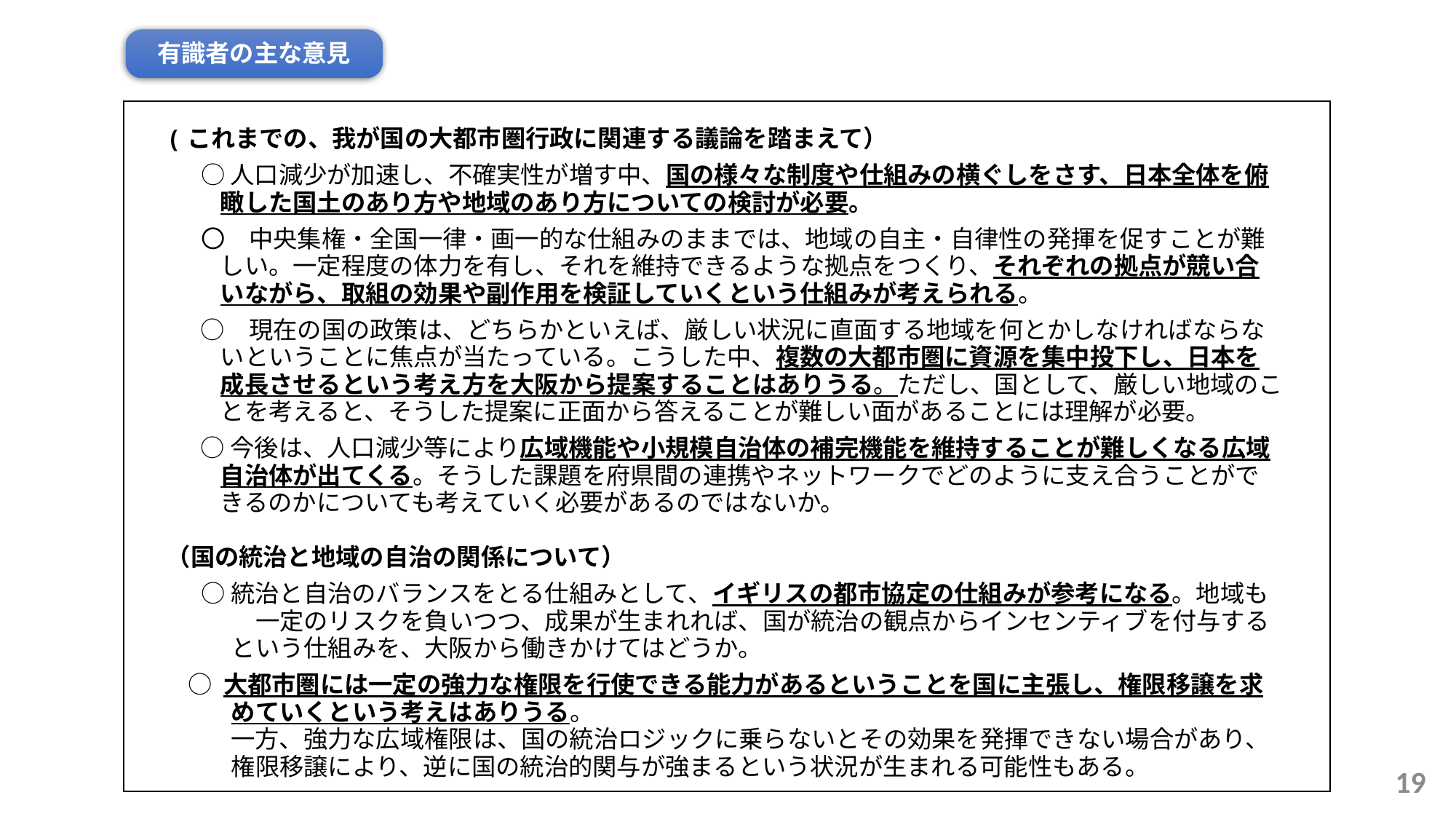

有識者の主な意見

(これまでの、我が国の大都市圏行政に関連する議論を踏まえて）
　○ 人口減少が加速し、不確実性が増す中、国の様々な制度や仕組みの横ぐしをさす、日本全体を俯瞰した国土のあり方や地域のあり方についての検討が必要。
　〇　中央集権・全国一律・画一的な仕組みのままでは、地域の自主・自律性の発揮を促すことが難しい。一定程度の体力を有し、それを維持できるような拠点をつくり、それぞれの拠点が競い合いながら、取組の効果や副作用を検証していくという仕組みが考えられる。
　○　現在の国の政策は、どちらかといえば、厳しい状況に直面する地域を何とかしなければならないということに焦点が当たっている。こうした中、複数の大都市圏に資源を集中投下し、日本を成長させるという考え方を大阪から提案することはありうる。ただし、国として、厳しい地域のことを考えると、そうした提案に正面から答えることが難しい面があることには理解が必要。
　○ 今後は、人口減少等により広域機能や小規模自治体の補完機能を維持することが難しくなる広域自治体が出てくる。そうした課題を府県間の連携やネットワークでどのように支え合うことができるのかについても考えていく必要があるのではないか。
（国の統治と地域の自治の関係について）
　○ 統治と自治のバランスをとる仕組みとして、イギリスの都市協定の仕組みが参考になる。地域も　一定のリスクを負いつつ、成果が生まれれば、国が統治の観点からインセンティブを付与するという仕組みを、大阪から働きかけてはどうか。
  ○ 大都市圏には一定の強力な権限を行使できる能力があるということを国に主張し、権限移譲を求めていくという考えはありうる。
　　 一方、強力な広域権限は、国の統治ロジックに乗らないとその効果を発揮できない場合があり、権限移譲により、逆に国の統治的関与が強まるという状況が生まれる可能性もある。
19